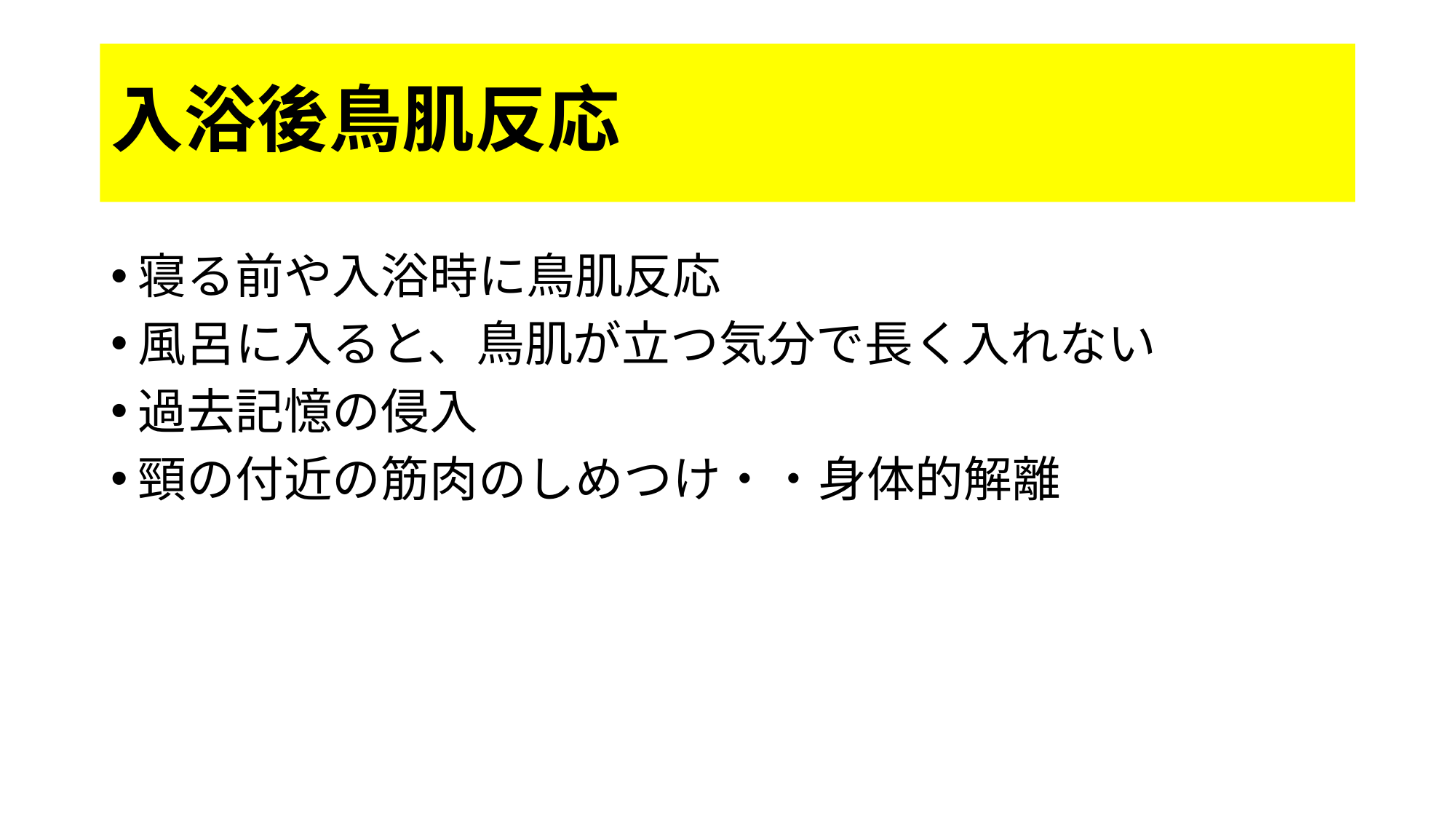

# 入浴後鳥肌反応
寝る前や入浴時に鳥肌反応
風呂に入ると、鳥肌が立つ気分で長く入れない
過去記憶の侵入
頸の付近の筋肉のしめつけ・・身体的解離